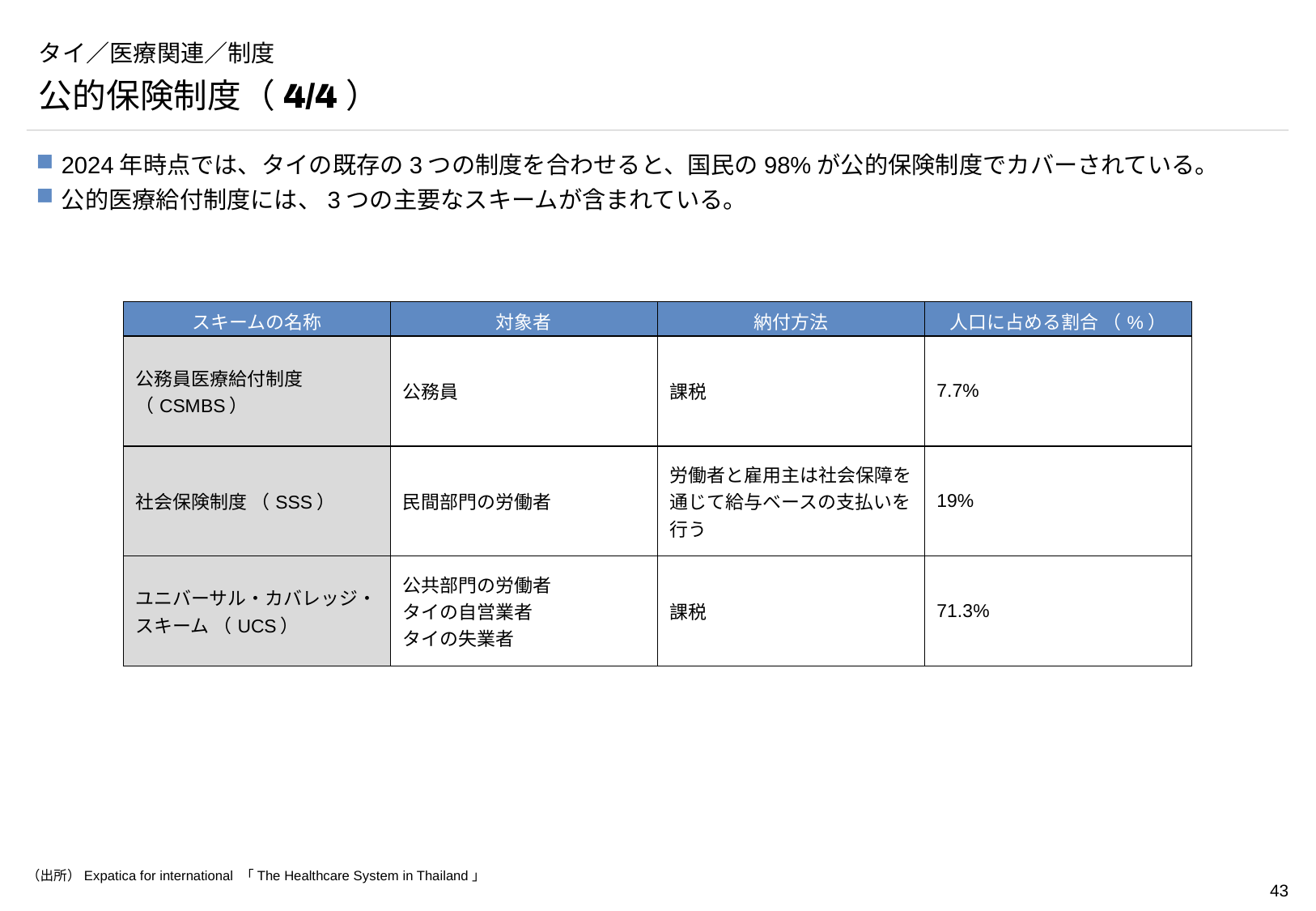

# タイ／医療関連／制度
公的保険制度（4/4）
2024年時点では、タイの既存の3つの制度を合わせると、国民の98%が公的保険制度でカバーされている。
公的医療給付制度には、3つの主要なスキームが含まれている。
| スキームの名称 | 対象者 | 納付方法 | 人口に占める割合 （%） |
| --- | --- | --- | --- |
| 公務員医療給付制度 （CSMBS） | 公務員 | 課税 | 7.7% |
| 社会保険制度 （SSS） | 民間部門の労働者 | 労働者と雇用主は社会保障を通じて給与ベースの支払いを行う | 19% |
| ユニバーサル・カバレッジ・スキーム （UCS） | 公共部門の労働者 タイの自営業者 タイの失業者 | 課税 | 71.3% |
（出所）Expatica for international 「The Healthcare System in Thailand」